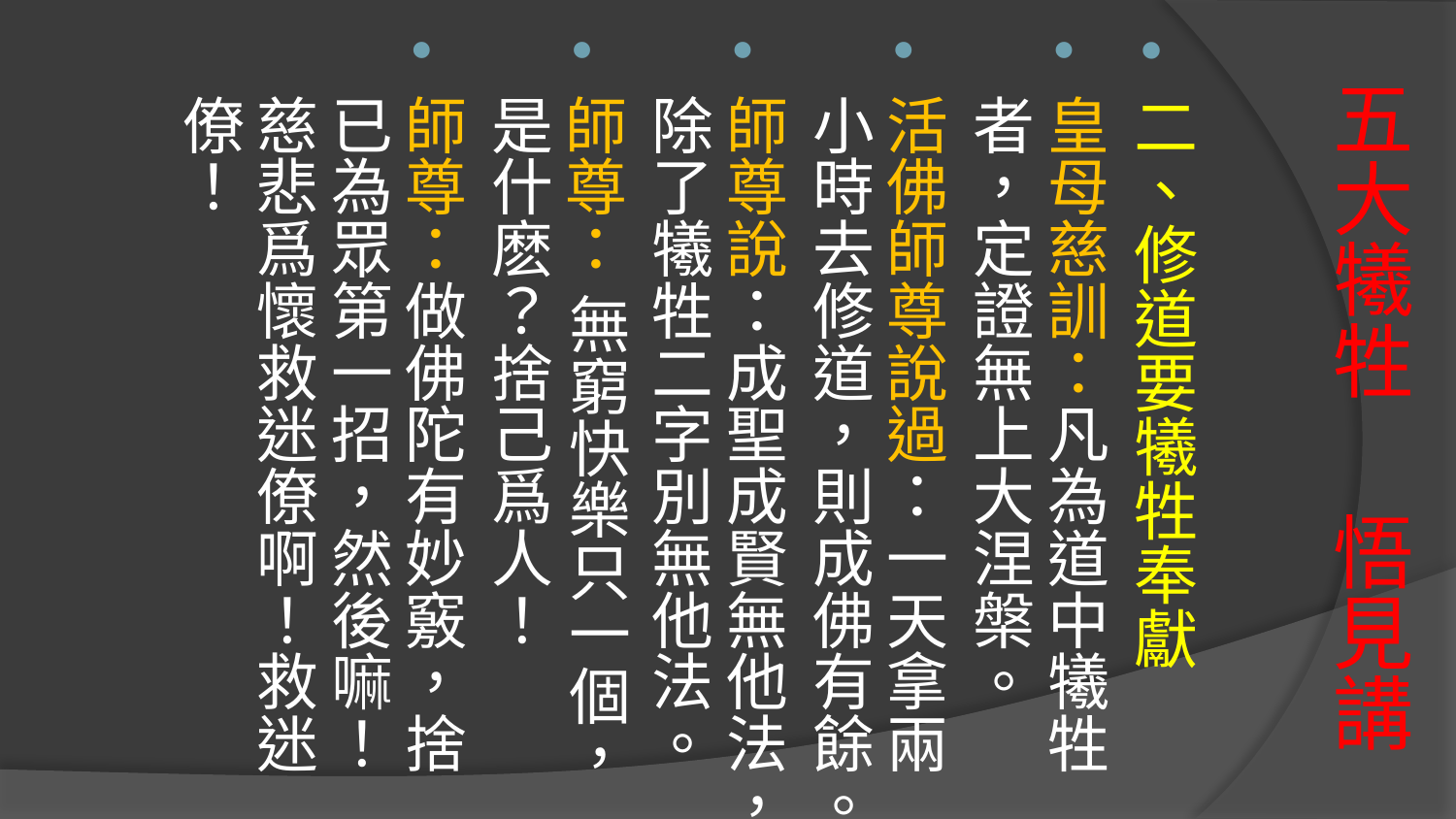

二、修道要犧牲奉獻
皇母慈訓：凡為道中犧牲者，定證無上大涅槃。
活佛師尊說過：一天拿兩小時去修道，則成佛有餘。
師尊說：成聖成賢無他法，除了犧牲二字別無他法。
師尊： 無窮快樂只一個，是什麽？捨己爲人！
師尊：做佛陀有妙竅，捨已為眾第一招，然後嘛！慈悲爲懷救迷僚啊！救迷僚！

# 五大犧牲      悟見講